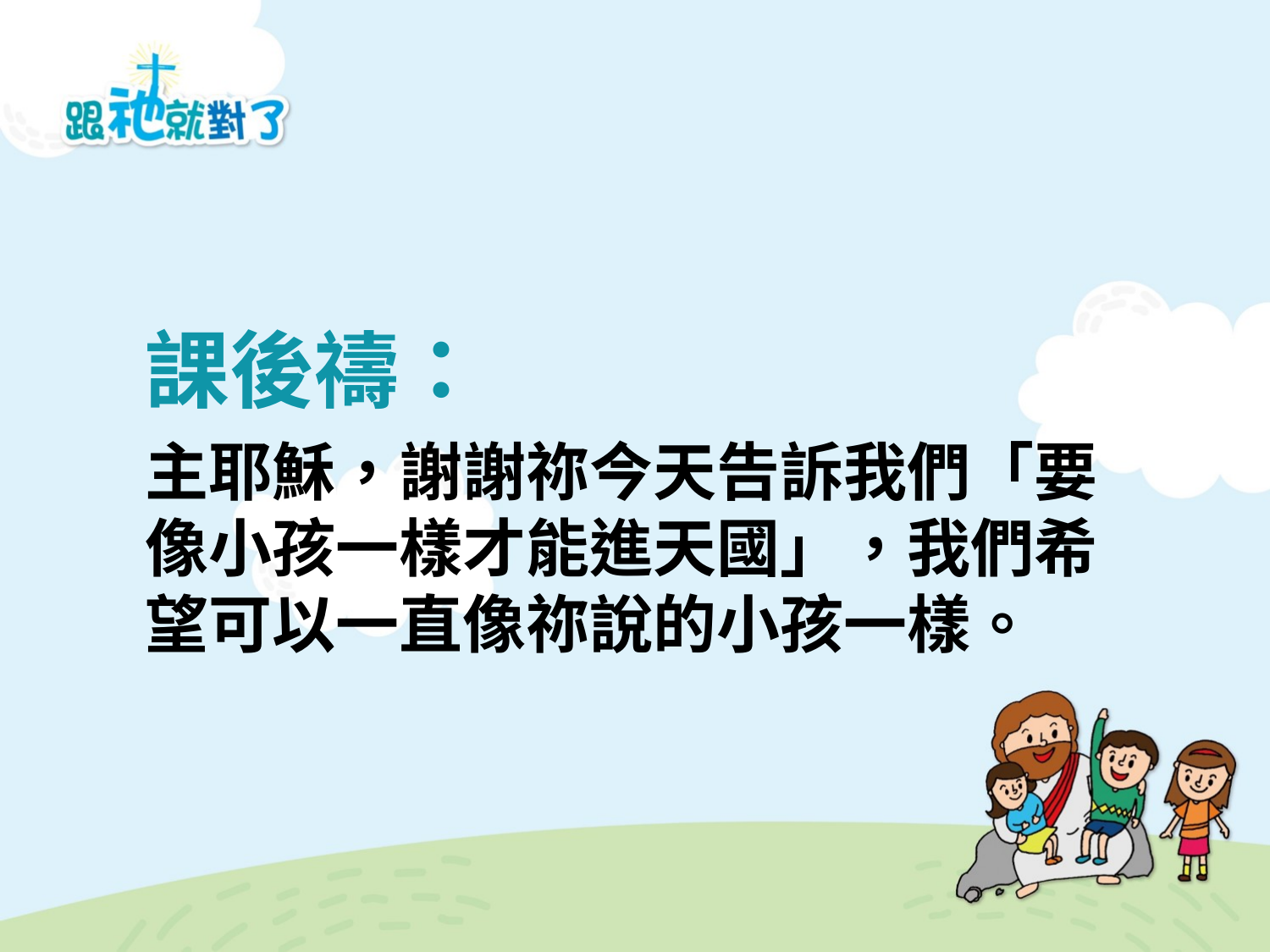

課後禱：
主耶穌，謝謝祢今天告訴我們「要像小孩一樣才能進天國」，我們希望可以一直像祢說的小孩一樣。